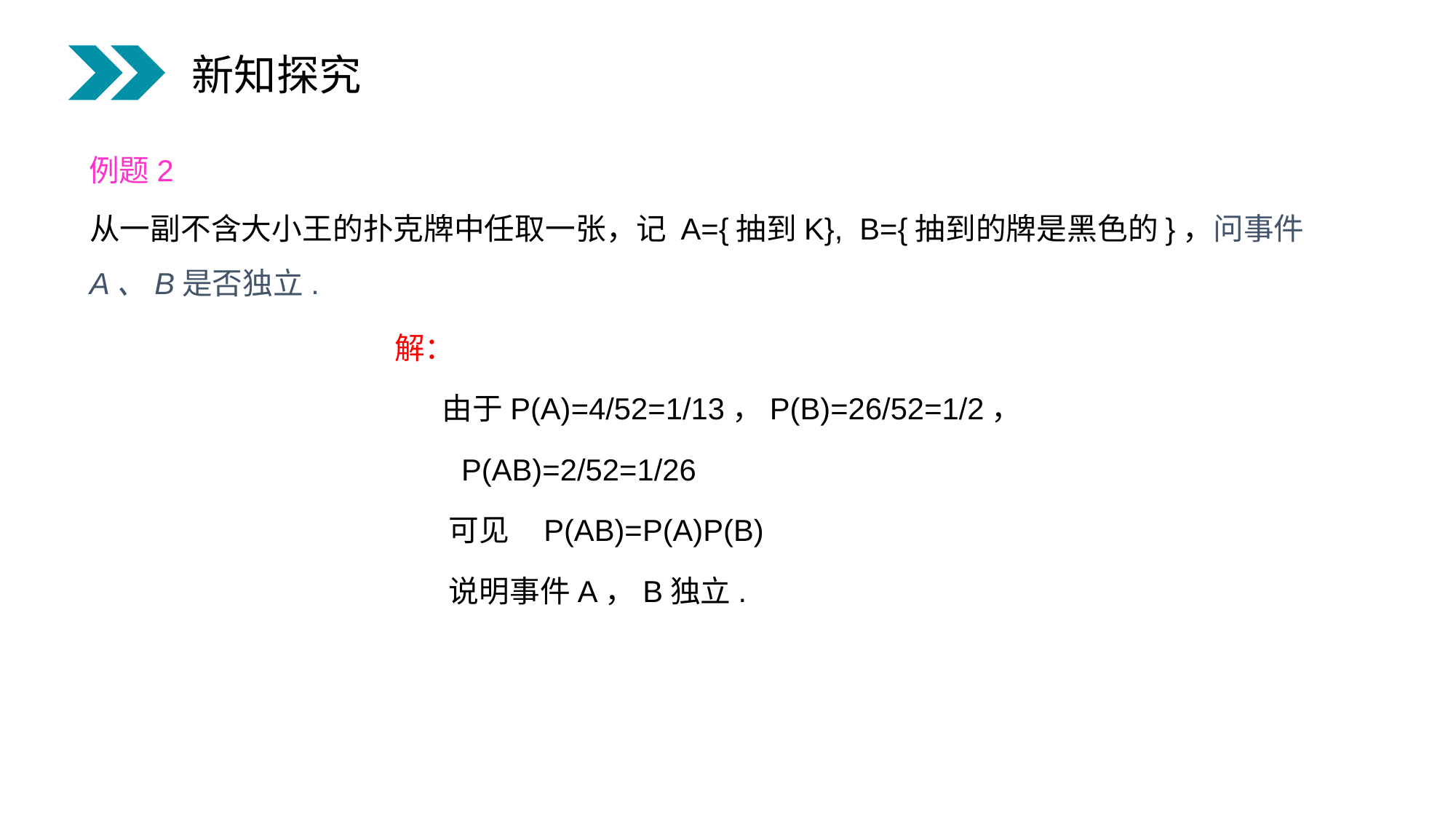

新知探究
  例题2
从一副不含大小王的扑克牌中任取一张，记 A={抽到K},  B={抽到的牌是黑色的}，问事件A、B是否独立.
解：
      由于P(A)=4/52=1/13，P(B)=26/52=1/2，
        P(AB)=2/52=1/26
       可见    P(AB)=P(A)P(B)
       说明事件A，B独立.